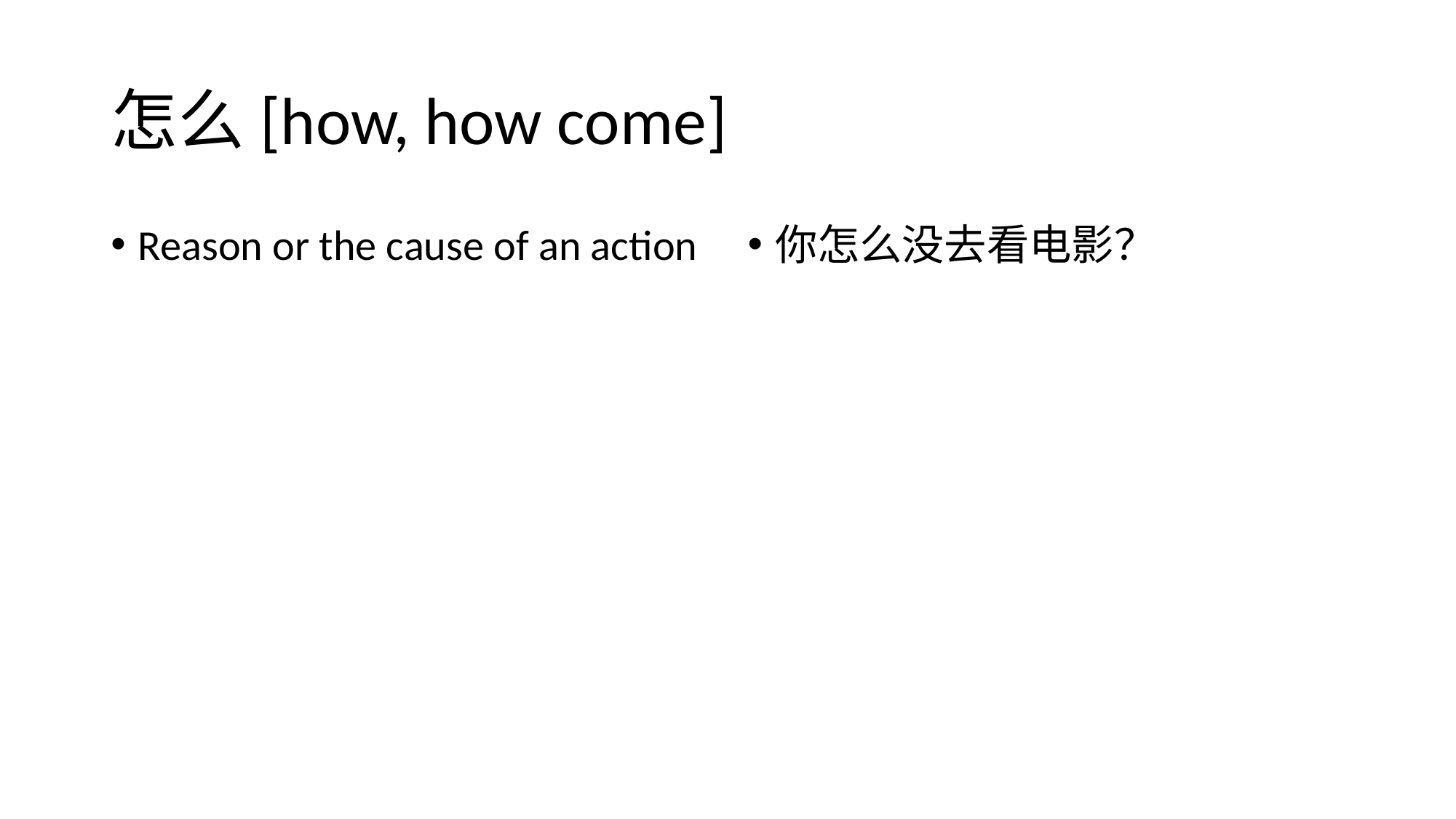

# 怎么[how, how come]
Reason or the cause of an action

你怎么没去看电影？